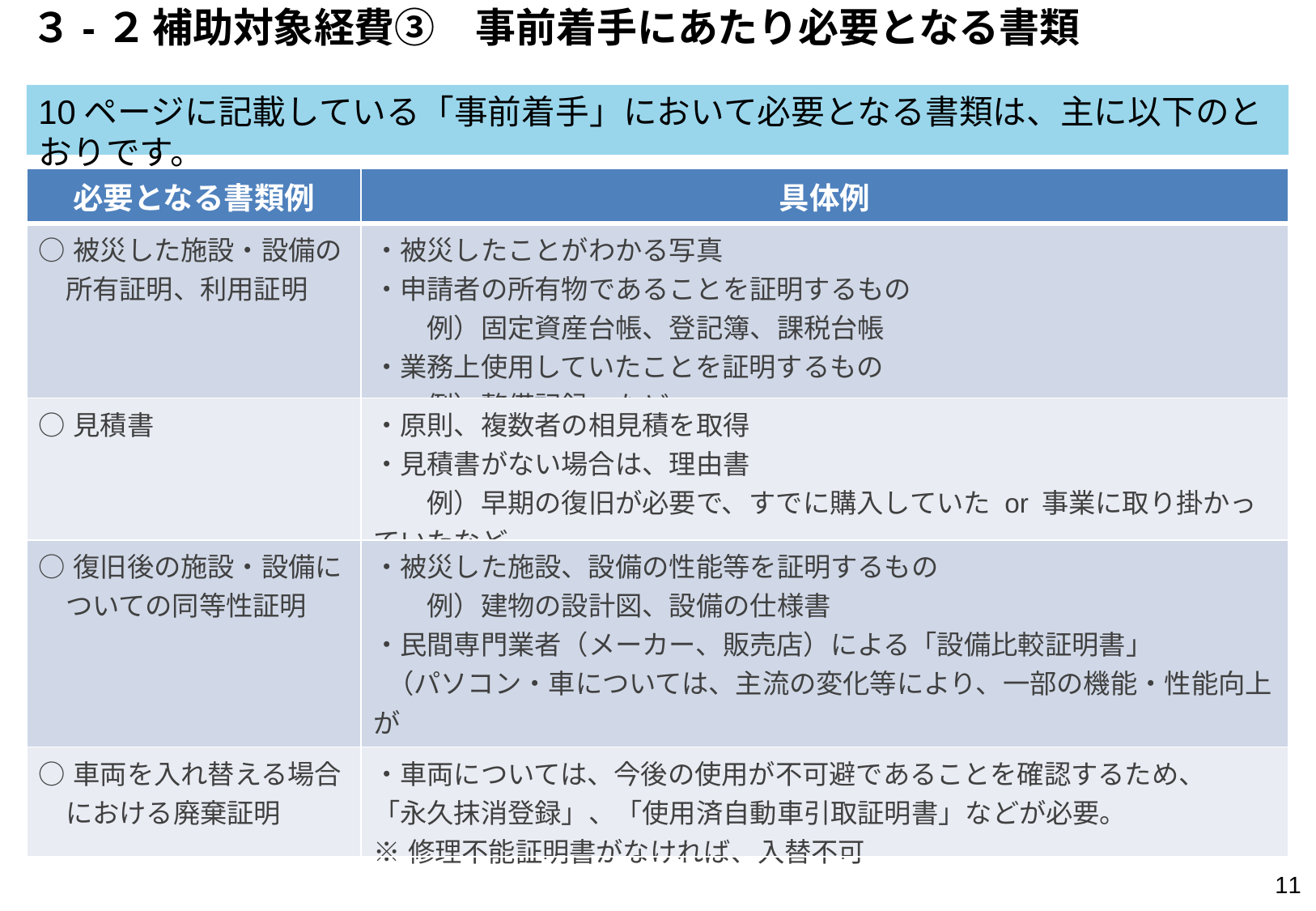

３-２	補助対象経費③　事前着手にあたり必要となる書類
10ページに記載している「事前着手」において必要となる書類は、主に以下のとおりです。
| 必要となる書類例 | 具体例 |
| --- | --- |
| ○被災した施設・設備の 　所有証明、利用証明 | ・被災したことがわかる写真 ・申請者の所有物であることを証明するもの 　　例）固定資産台帳、登記簿、課税台帳 ・業務上使用していたことを証明するもの 　　例）整備記録　など |
| ○見積書 | ・原則、複数者の相見積を取得 ・見積書がない場合は、理由書 　　例）早期の復旧が必要で、すでに購入していた or 事業に取り掛かっていたなど |
| ○復旧後の施設・設備に 　ついての同等性証明 | ・被災した施設、設備の性能等を証明するもの 　　例）建物の設計図、設備の仕様書 ・民間専門業者（メーカー、販売店）による「設備比較証明書」 （パソコン・車については、主流の変化等により、一部の機能・性能向上が 　　避けにくい場合も設備比較証明書が必要。） |
| ○車両を入れ替える場合 　における廃棄証明 | ・車両については、今後の使用が不可避であることを確認するため、 「永久抹消登録」、「使用済自動車引取証明書」などが必要。 ※修理不能証明書がなければ、入替不可 |
11